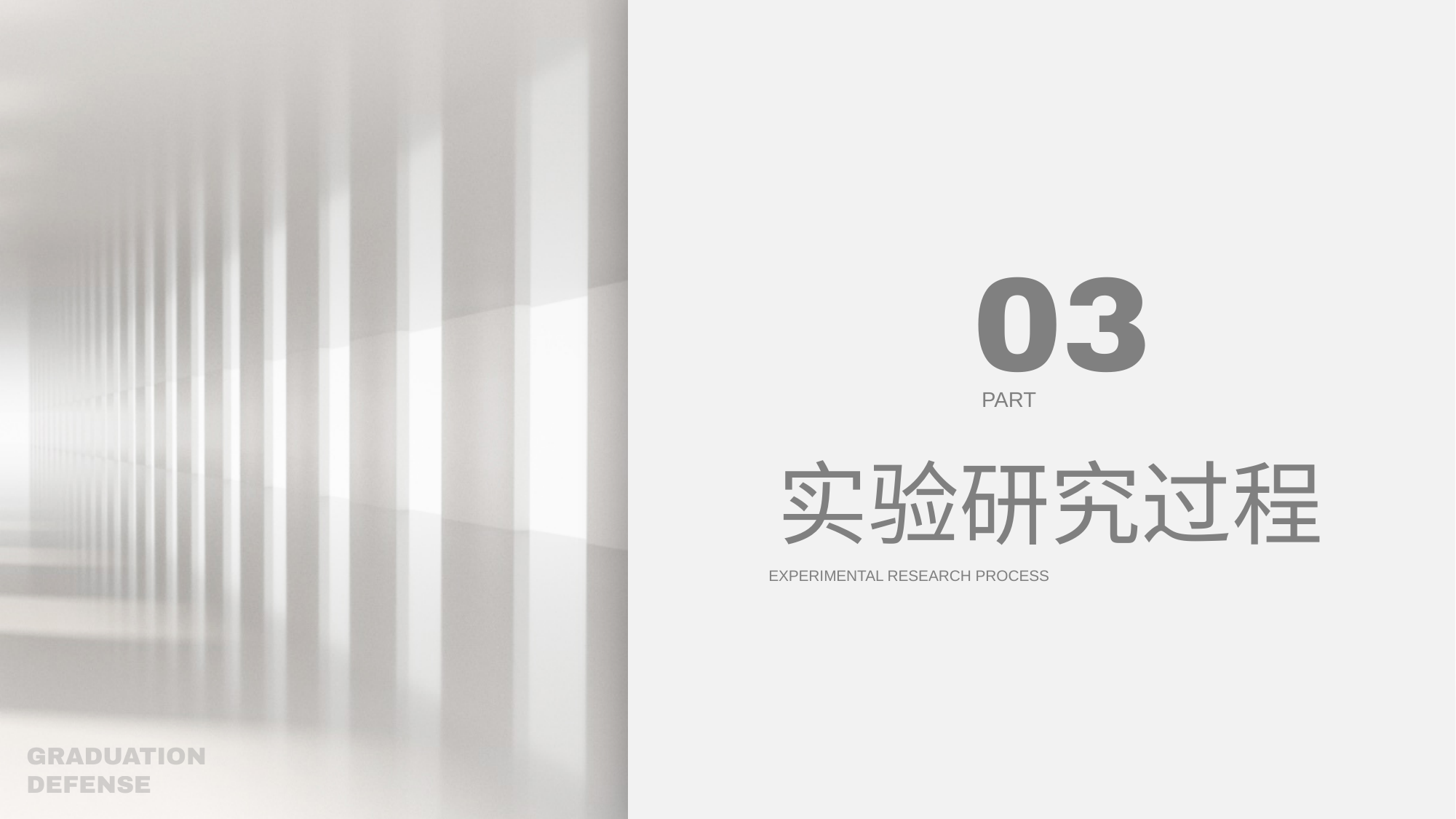

03
PART
实验研究过程
EXPERIMENTAL RESEARCH PROCESS
GRADUATION
DEFENSE